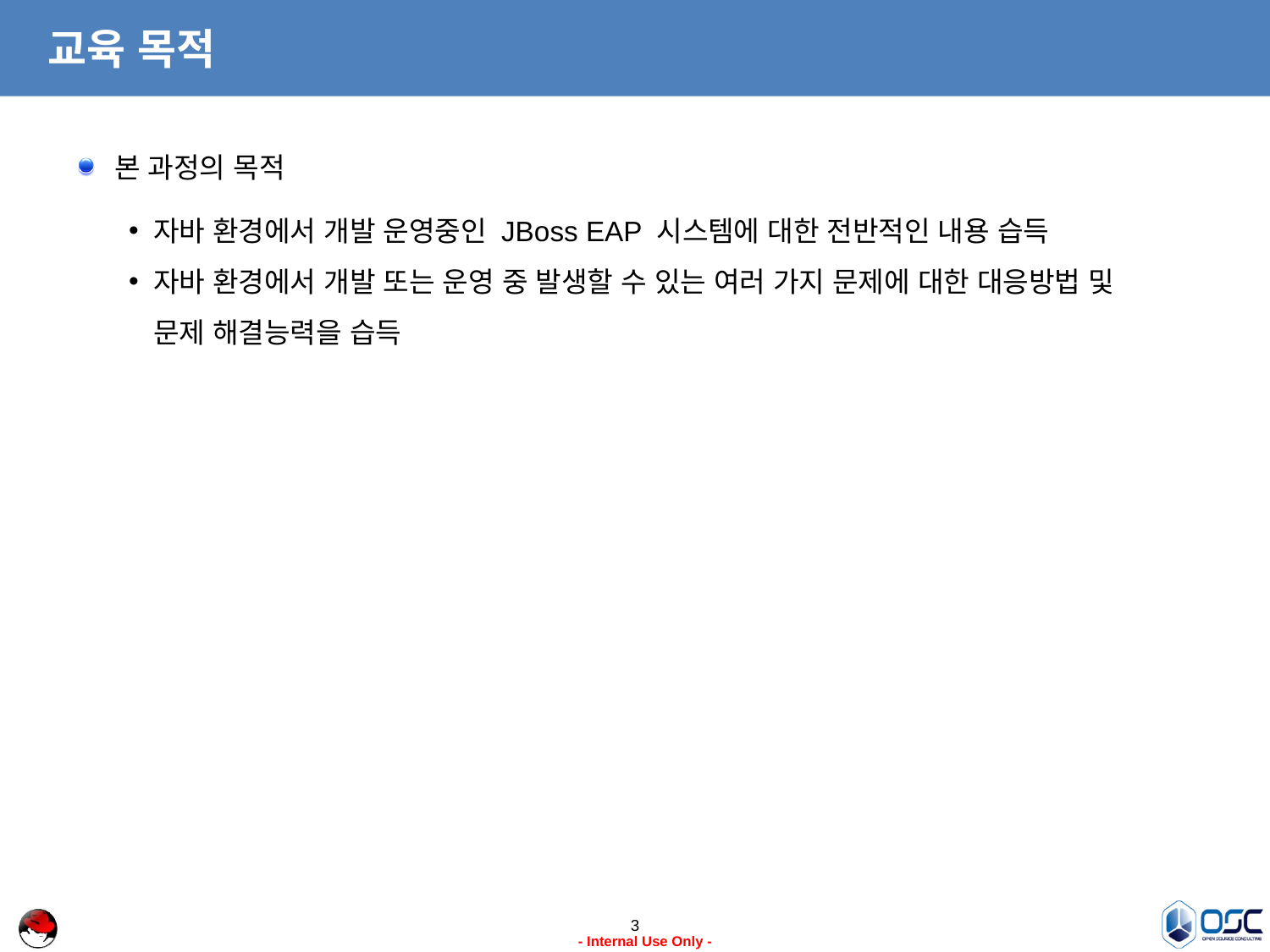

# 교육 목적
본 과정의 목적
자바 환경에서 개발 운영중인 JBoss EAP 시스템에 대한 전반적인 내용 습득
자바 환경에서 개발 또는 운영 중 발생할 수 있는 여러 가지 문제에 대한 대응방법 및
문제 해결능력을 습득